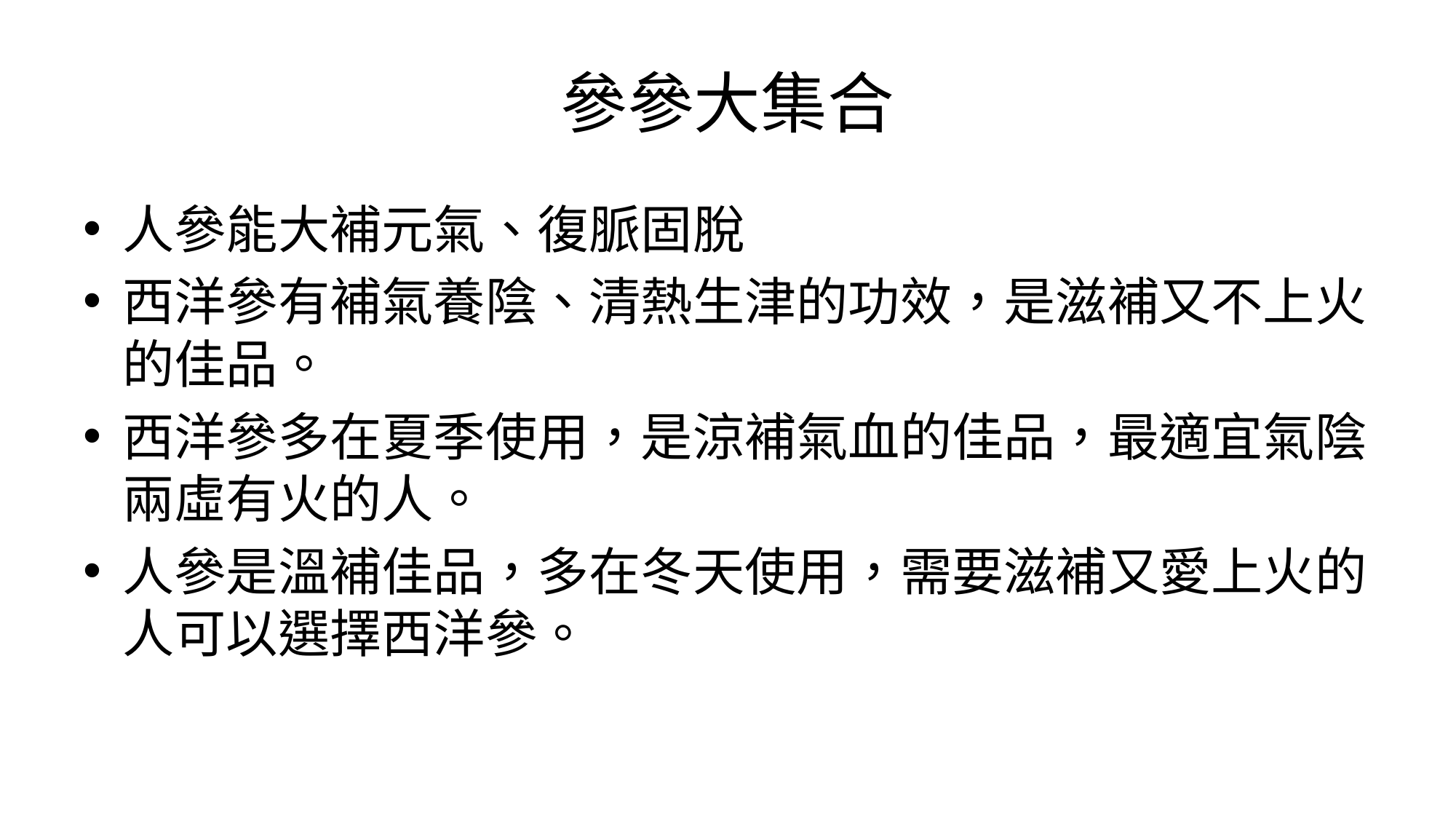

# 參參大集合
人參能大補元氣、復脈固脫
西洋參有補氣養陰、清熱生津的功效，是滋補又不上火的佳品。
西洋參多在夏季使用，是涼補氣血的佳品，最適宜氣陰兩虛有火的人。
人參是溫補佳品，多在冬天使用，需要滋補又愛上火的人可以選擇西洋參。